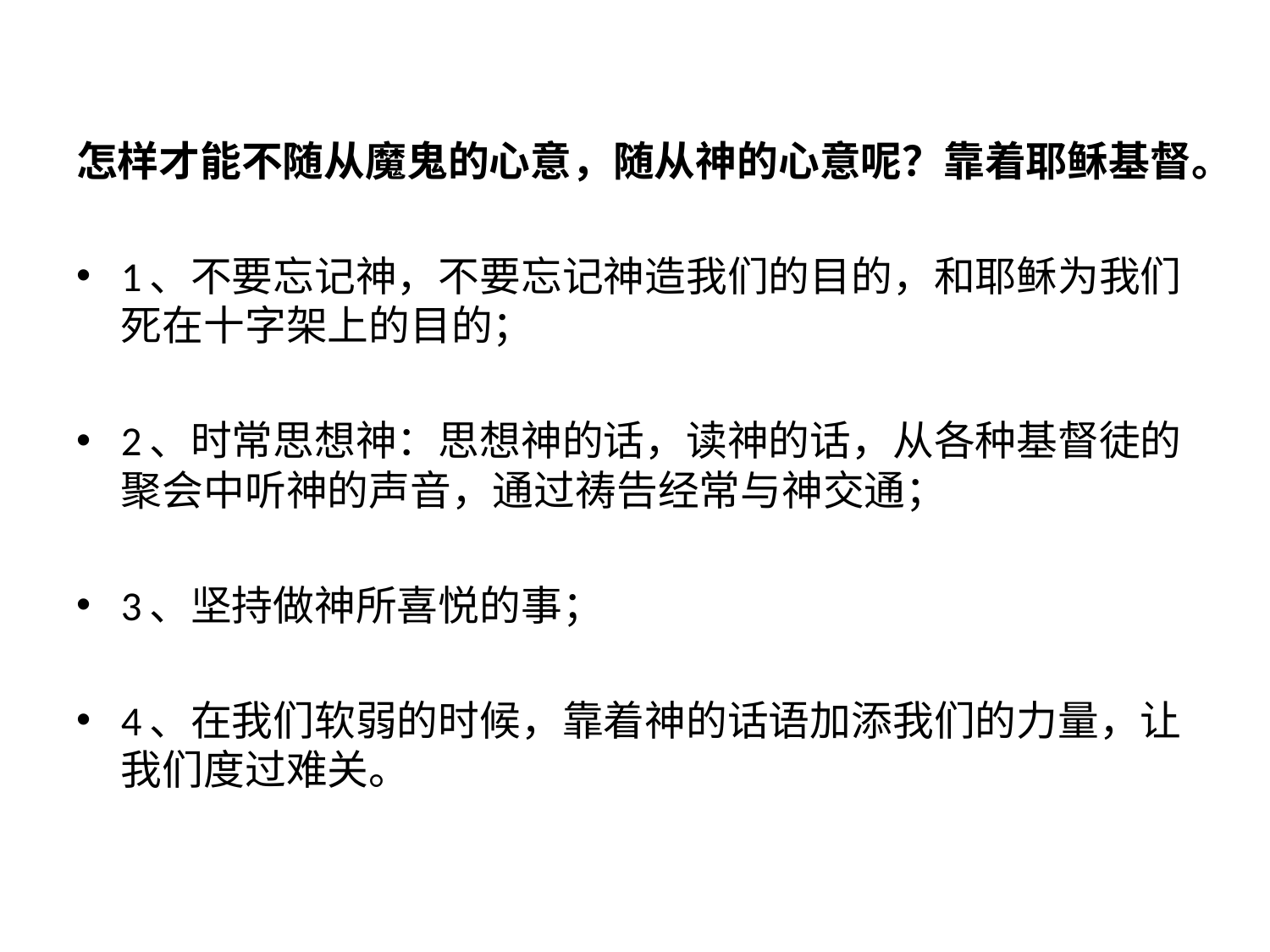

怎样才能不随从魔鬼的心意，随从神的心意呢？靠着耶稣基督。

1、不要忘记神，不要忘记神造我们的目的，和耶稣为我们死在十字架上的目的；

2、时常思想神：思想神的话，读神的话，从各种基督徒的聚会中听神的声音，通过祷告经常与神交通；

3、坚持做神所喜悦的事；

4、在我们软弱的时候，靠着神的话语加添我们的力量，让我们度过难关。